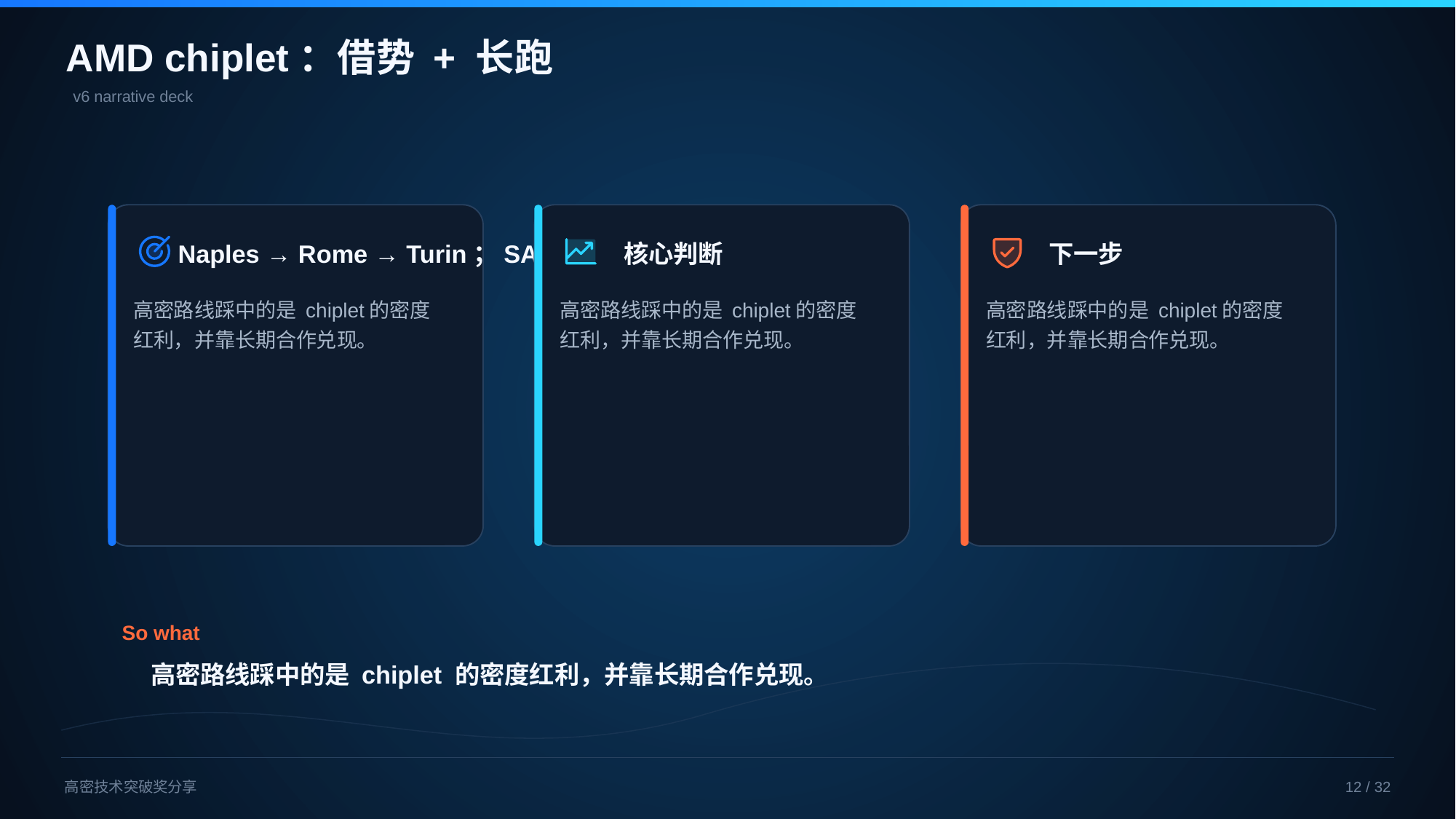

AMD chiplet：借势 + 长跑
v6 narrative deck

Naples → Rome → Turin；SA1 → SA9
高密路线踩中的是 chiplet的密度红利，并靠长期合作兑现。

核心判断

高密路线踩中的是 chiplet的密度红利，并靠长期合作兑现。

下一步

高密路线踩中的是 chiplet的密度红利，并靠长期合作兑现。
So what
高密路线踩中的是 chiplet 的密度红利，并靠长期合作兑现。

高密技术突破奖分享
12 / 32